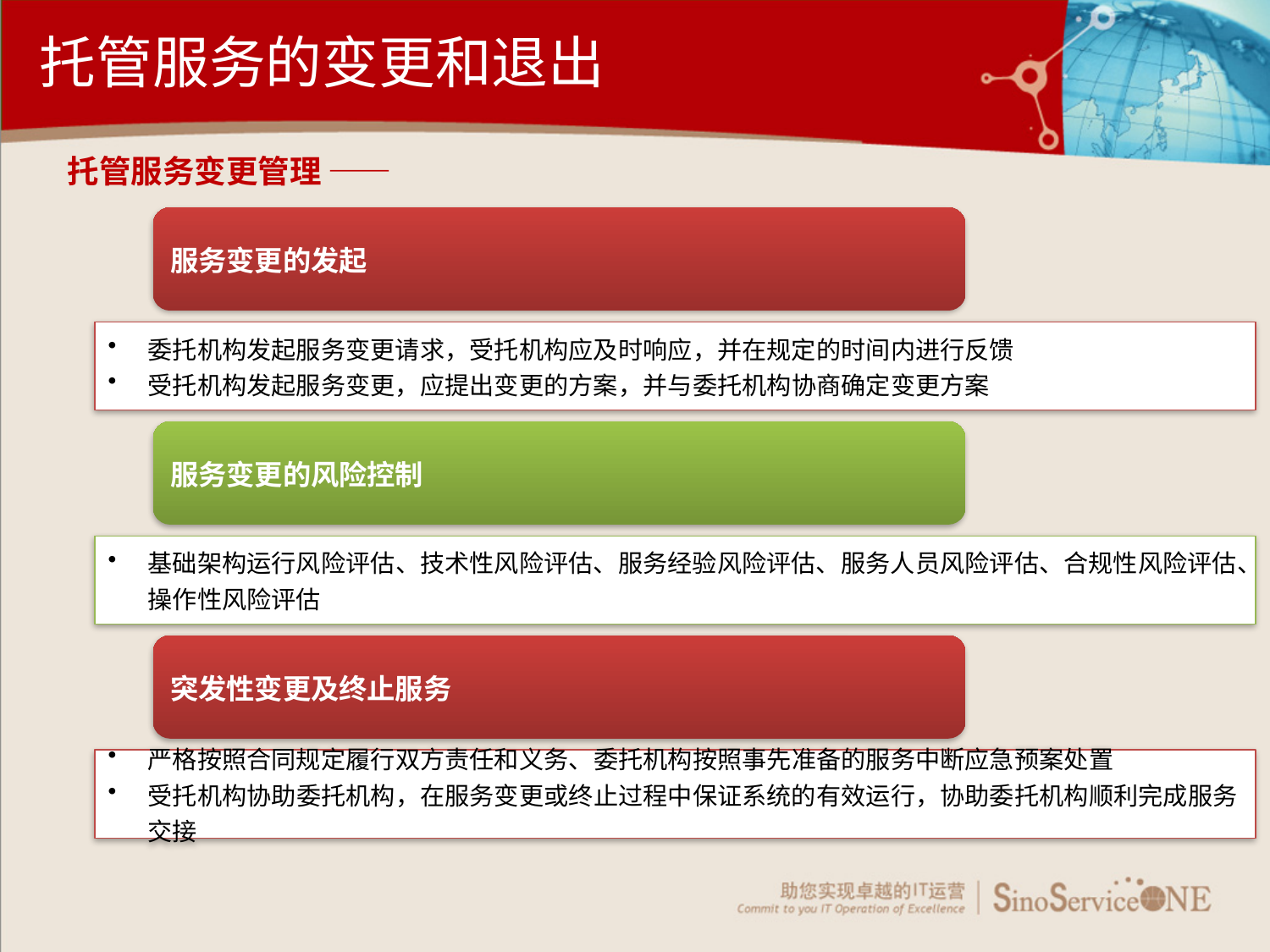

托管服务的变更和退出
托管服务变更管理 ——
服务变更的发起
服务变更的风险控制
突发性变更及终止服务
委托机构发起服务变更请求，受托机构应及时响应，并在规定的时间内进行反馈
受托机构发起服务变更，应提出变更的方案，并与委托机构协商确定变更方案
基础架构运行风险评估、技术性风险评估、服务经验风险评估、服务人员风险评估、合规性风险评估、操作性风险评估
严格按照合同规定履行双方责任和义务、委托机构按照事先准备的服务中断应急预案处置
受托机构协助委托机构，在服务变更或终止过程中保证系统的有效运行，协助委托机构顺利完成服务交接